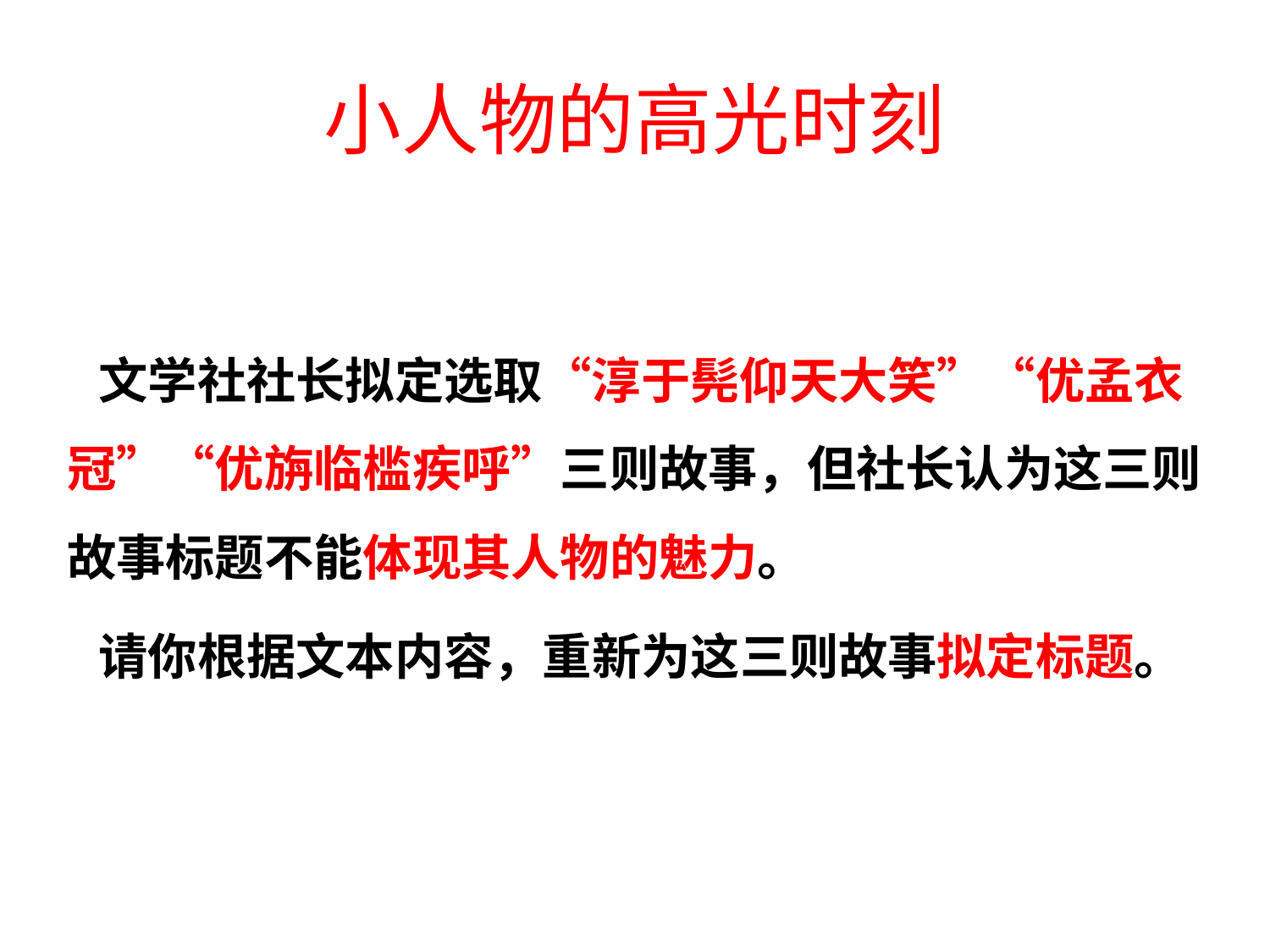

# 小人物的高光时刻

      文学社社长拟定选取“淳于髡仰天大笑”“优孟衣冠”“优旃临槛疾呼”三则故事，但社长认为这三则故事标题不能体现其人物的魅力。
      请你根据文本内容，重新为这三则故事拟定标题。